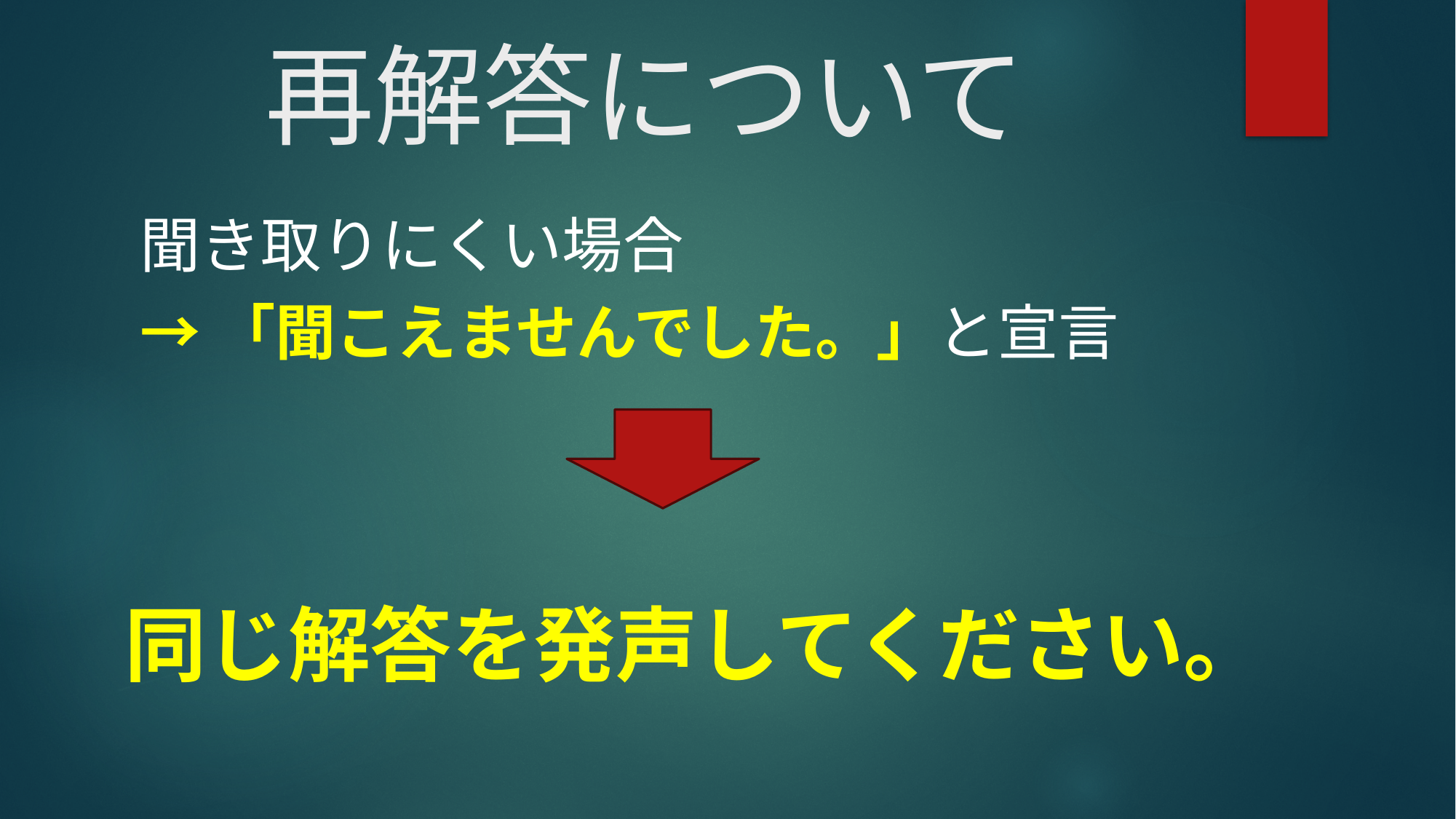

# 再解答について
聞き取りにくい場合
→「聞こえませんでした。」と宣言

同じ解答を発声してください。